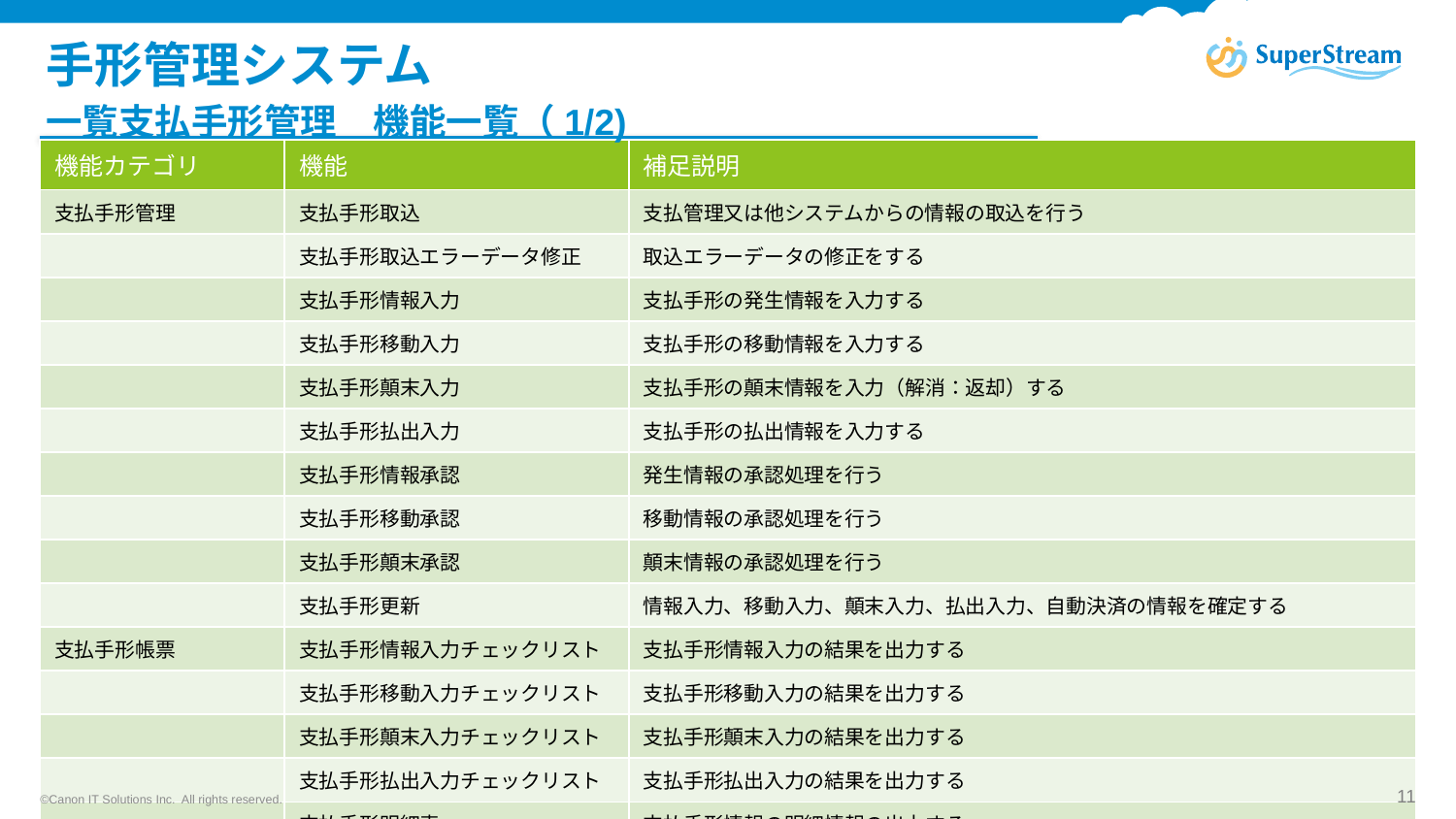

# 手形管理システム
一覧支払手形管理　機能一覧（1/2)

| 機能カテゴリ | 機能 | 補足説明 |
| --- | --- | --- |
| 支払手形管理 | 支払手形取込 | 支払管理又は他システムからの情報の取込を行う |
|  | 支払手形取込エラーデータ修正 | 取込エラーデータの修正をする |
|  | 支払手形情報入力 | 支払手形の発生情報を入力する |
|  | 支払手形移動入力 | 支払手形の移動情報を入力する |
|  | 支払手形顛末入力 | 支払手形の顛末情報を入力（解消：返却）する |
|  | 支払手形払出入力 | 支払手形の払出情報を入力する |
|  | 支払手形情報承認 | 発生情報の承認処理を行う |
|  | 支払手形移動承認 | 移動情報の承認処理を行う |
|  | 支払手形顛末承認 | 顛末情報の承認処理を行う |
|  | 支払手形更新 | 情報入力、移動入力、顛末入力、払出入力、自動決済の情報を確定する |
| 支払手形帳票 | 支払手形情報入力チェックリスト | 支払手形情報入力の結果を出力する |
|  | 支払手形移動入力チェックリスト | 支払手形移動入力の結果を出力する |
|  | 支払手形顛末入力チェックリスト | 支払手形顛末入力の結果を出力する |
|  | 支払手形払出入力チェックリスト | 支払手形払出入力の結果を出力する |
|  | 支払手形明細表 | 支払手形情報の明細情報の出力する |
|  | 支払手形未決済残高表 | 満期日ごとの未決済残高一覧を出力する |
©Canon IT Solutions Inc.  All rights reserved.
11